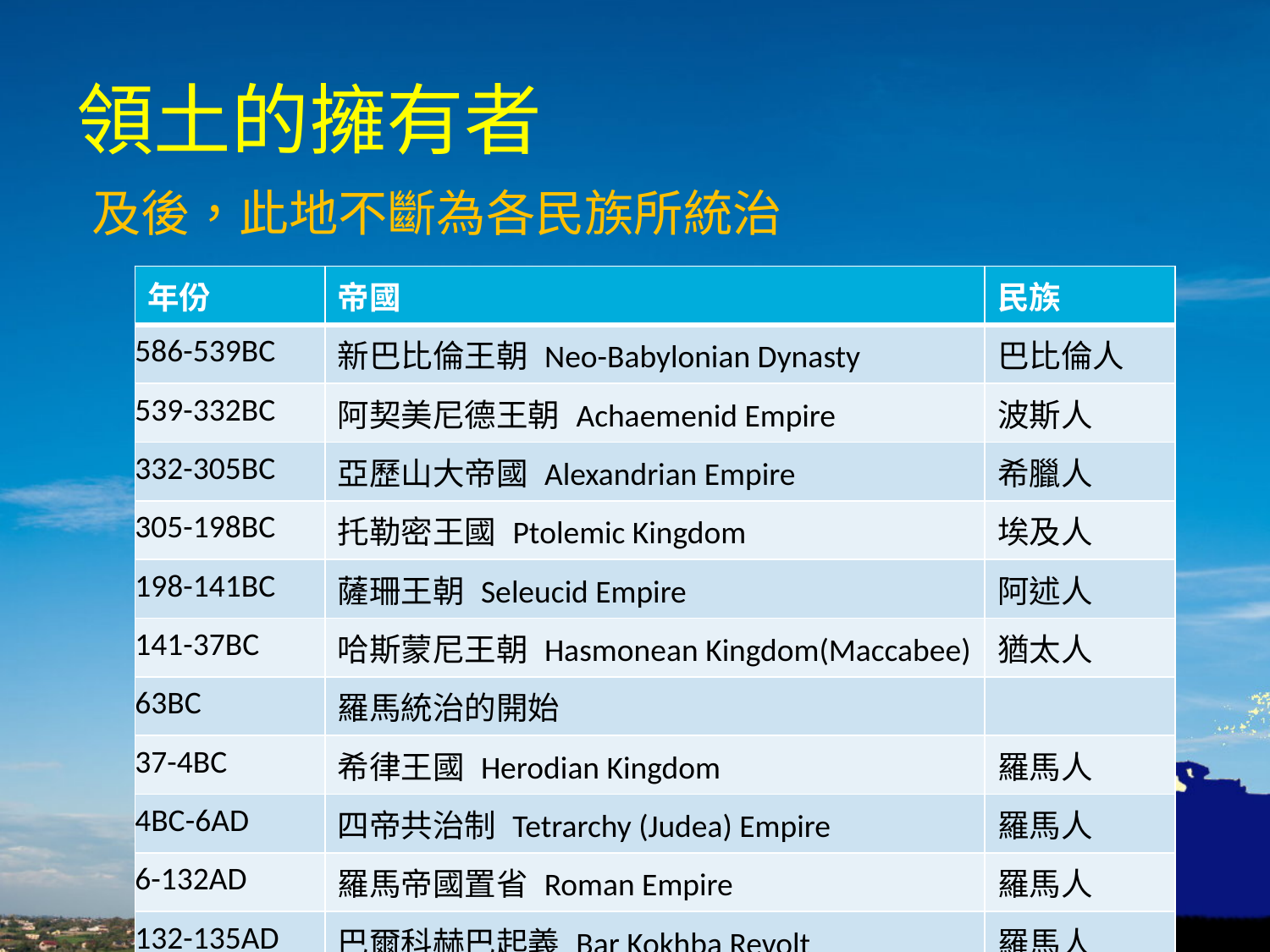

# 領土的擁有者
及後，此地不斷為各民族所統治
| 年份 | 帝國 | 民族 |
| --- | --- | --- |
| 586-539BC | 新巴比倫王朝 Neo-Babylonian Dynasty | 巴比倫人 |
| 539-332BC | 阿契美尼德王朝 Achaemenid Empire | 波斯人 |
| 332-305BC | 亞歷山大帝國 Alexandrian Empire | 希臘人 |
| 305-198BC | 托勒密王國 Ptolemic Kingdom | 埃及人 |
| 198-141BC | 薩珊王朝 Seleucid Empire | 阿述人 |
| 141-37BC | 哈斯蒙尼王朝 Hasmonean Kingdom(Maccabee) | 猶太人 |
| 63BC | 羅馬統治的開始 |  |
| 37-4BC | 希律王國 Herodian Kingdom | 羅馬人 |
| 4BC-6AD | 四帝共治制 Tetrarchy (Judea) Empire | 羅馬人 |
| 6-132AD | 羅馬帝國置省 Roman Empire | 羅馬人 |
| 132-135AD | 巴爾科赫巴起義 Bar Kokhba Revolt | 羅馬人 |